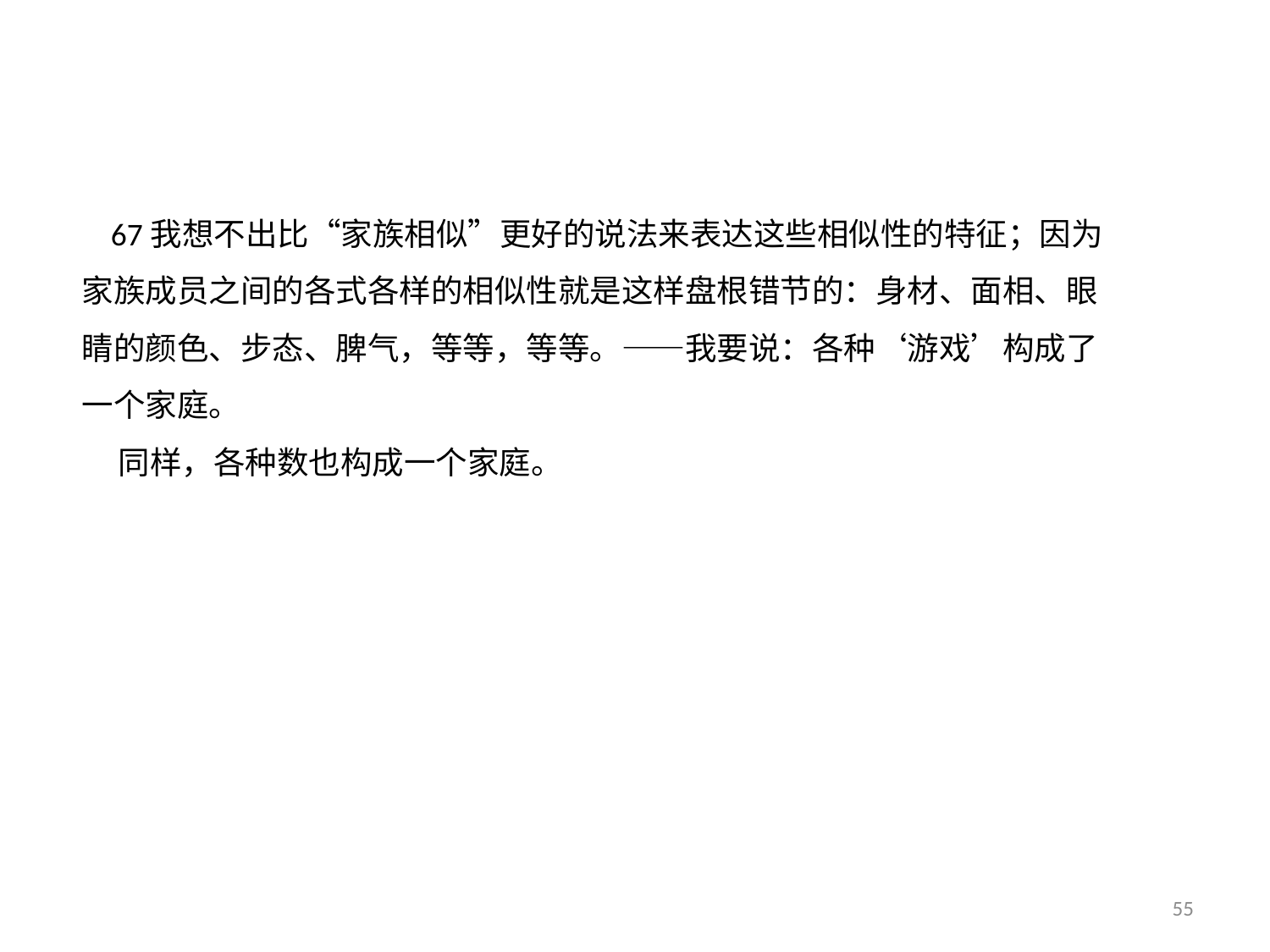

67我想不出比“家族相似”更好的说法来表达这些相似性的特征；因为家族成员之间的各式各样的相似性就是这样盘根错节的：身材、面相、眼睛的颜色、步态、脾气，等等，等等。——我要说：各种‘游戏’构成了一个家庭。
    同样，各种数也构成一个家庭。
55